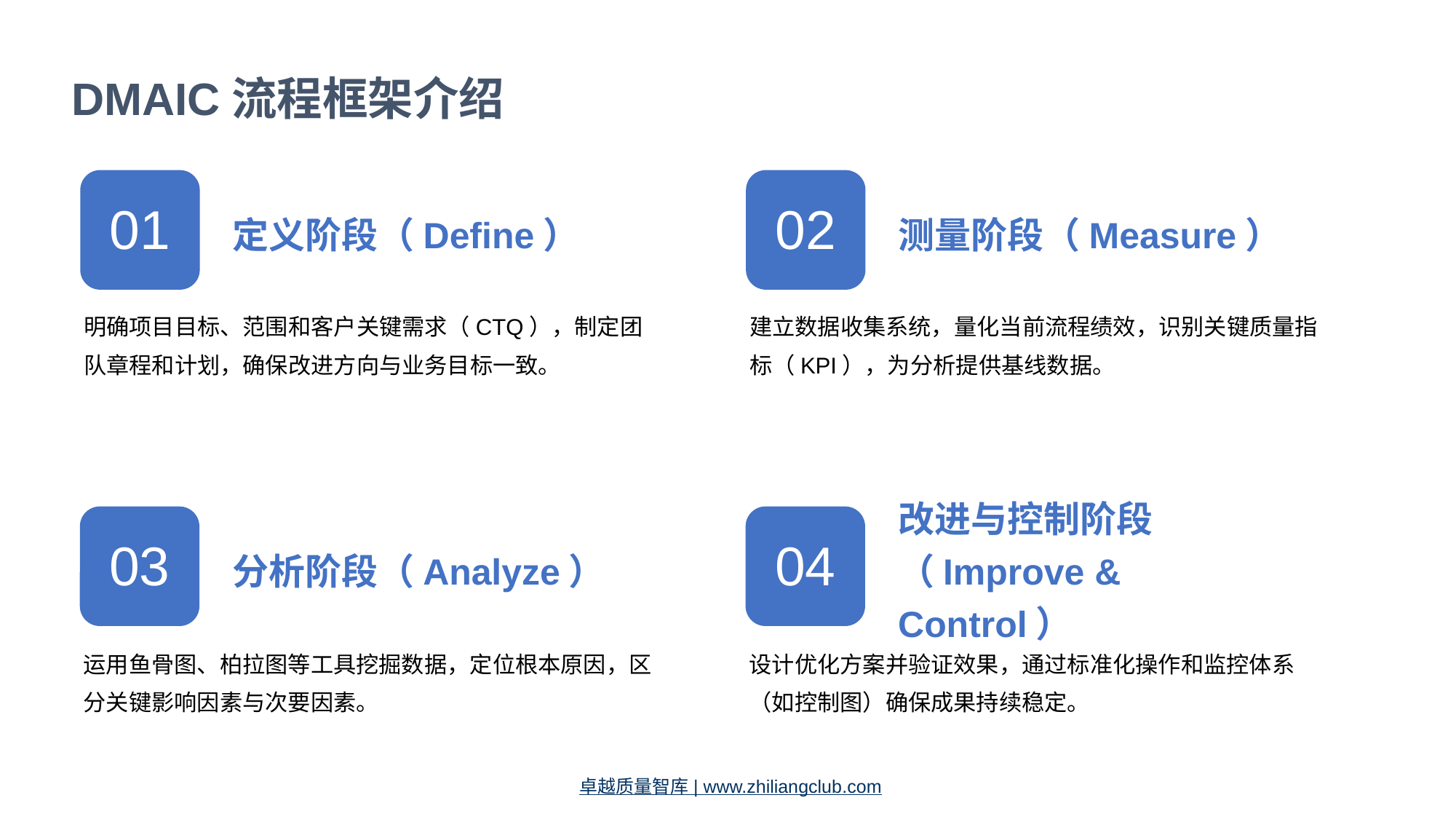

DMAIC流程框架介绍

定义阶段（Define）

测量阶段（Measure）
01
02
明确项目目标、范围和客户关键需求（CTQ），制定团队章程和计划，确保改进方向与业务目标一致。
建立数据收集系统，量化当前流程绩效，识别关键质量指标（KPI），为分析提供基线数据。

分析阶段（Analyze）

改进与控制阶段（Improve & Control）
03
04
运用鱼骨图、柏拉图等工具挖掘数据，定位根本原因，区分关键影响因素与次要因素。
设计优化方案并验证效果，通过标准化操作和监控体系（如控制图）确保成果持续稳定。